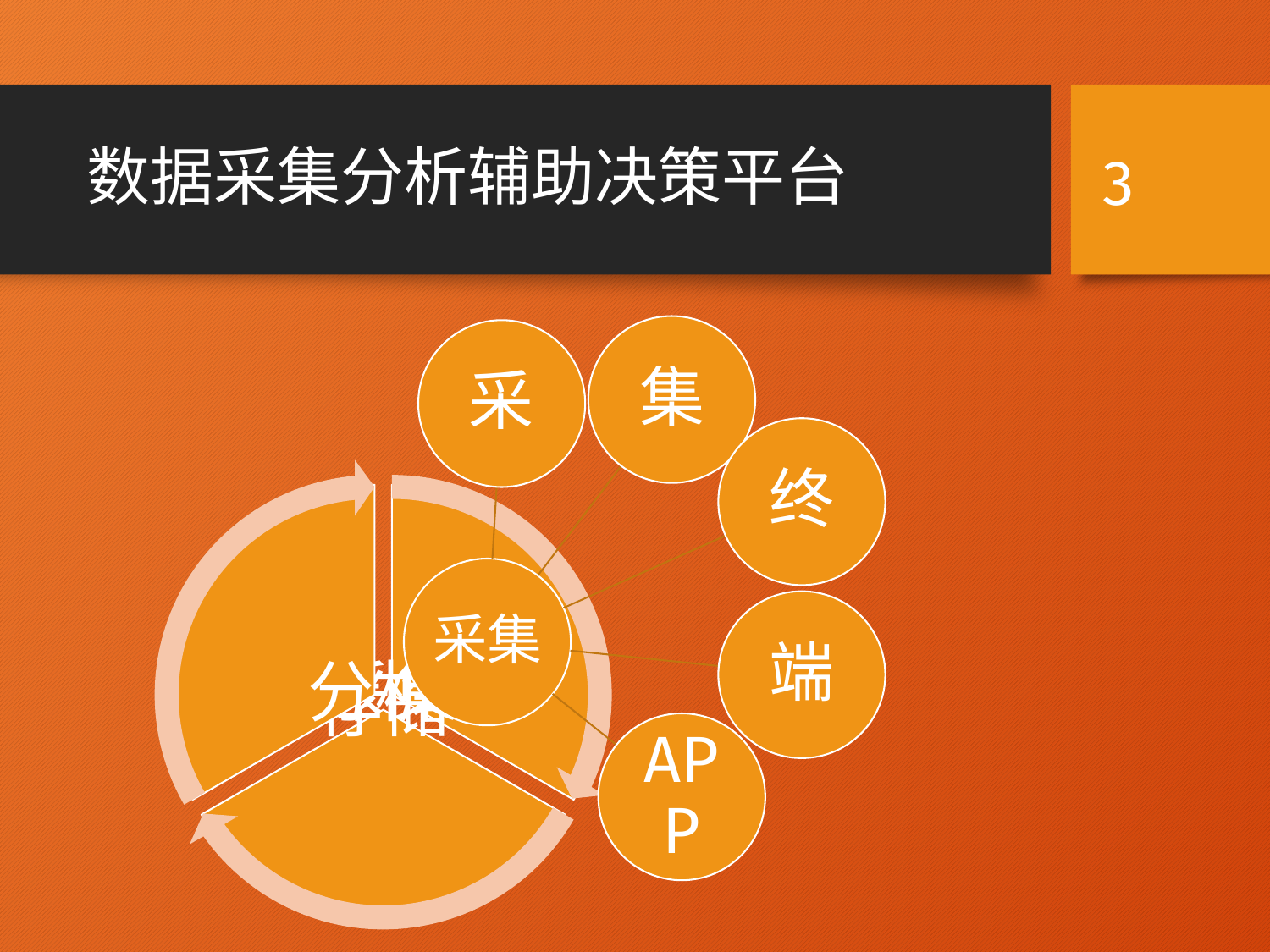

# 数据采集分析辅助决策平台
3
采集

集

终

端

采

APP
采集
存储
分析